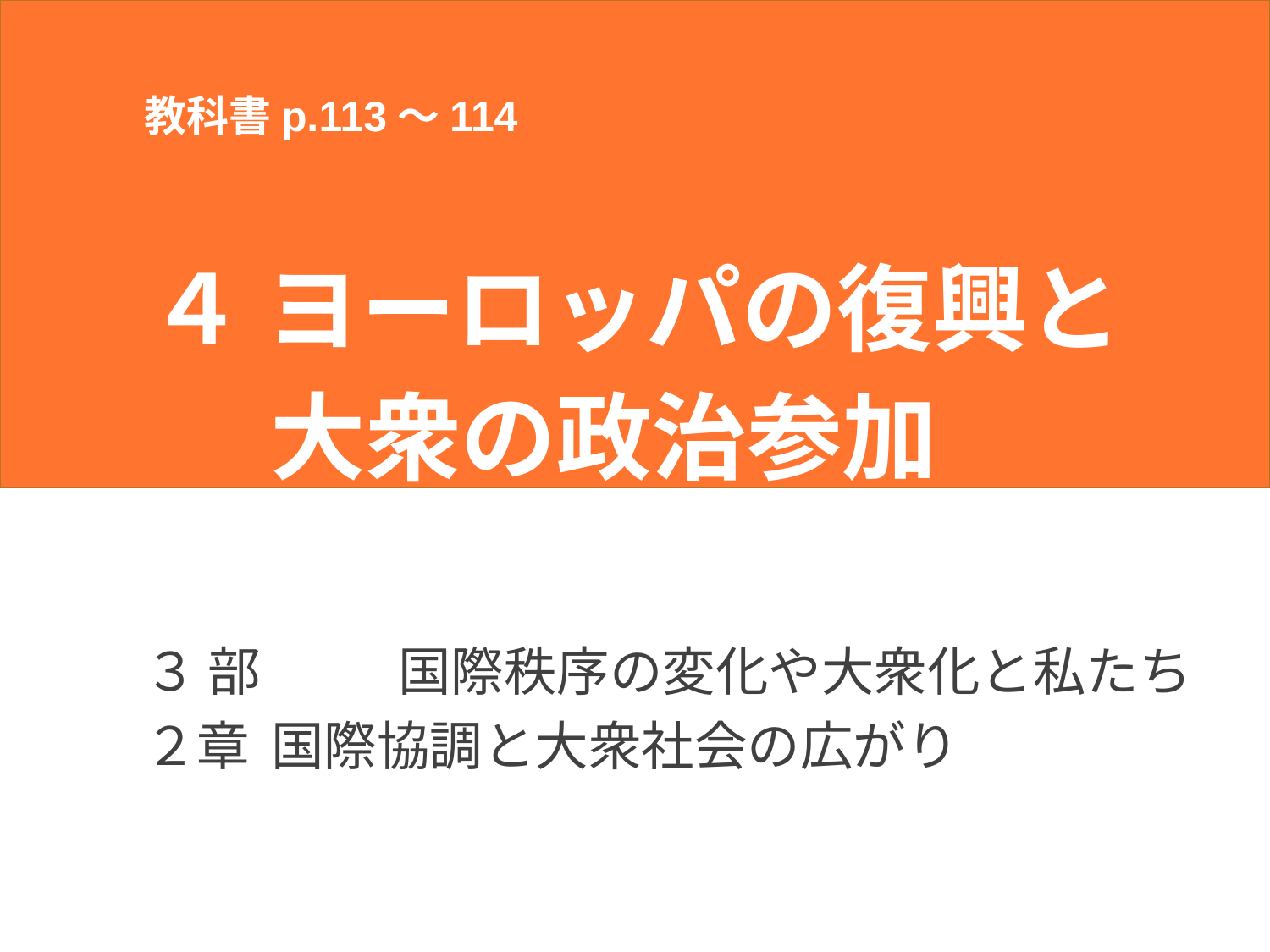

教科書p.113～114
４ ヨーロッパの復興と
大衆の政治参加
３部	国際秩序の変化や大衆化と私たち
２章	国際協調と大衆社会の広がり